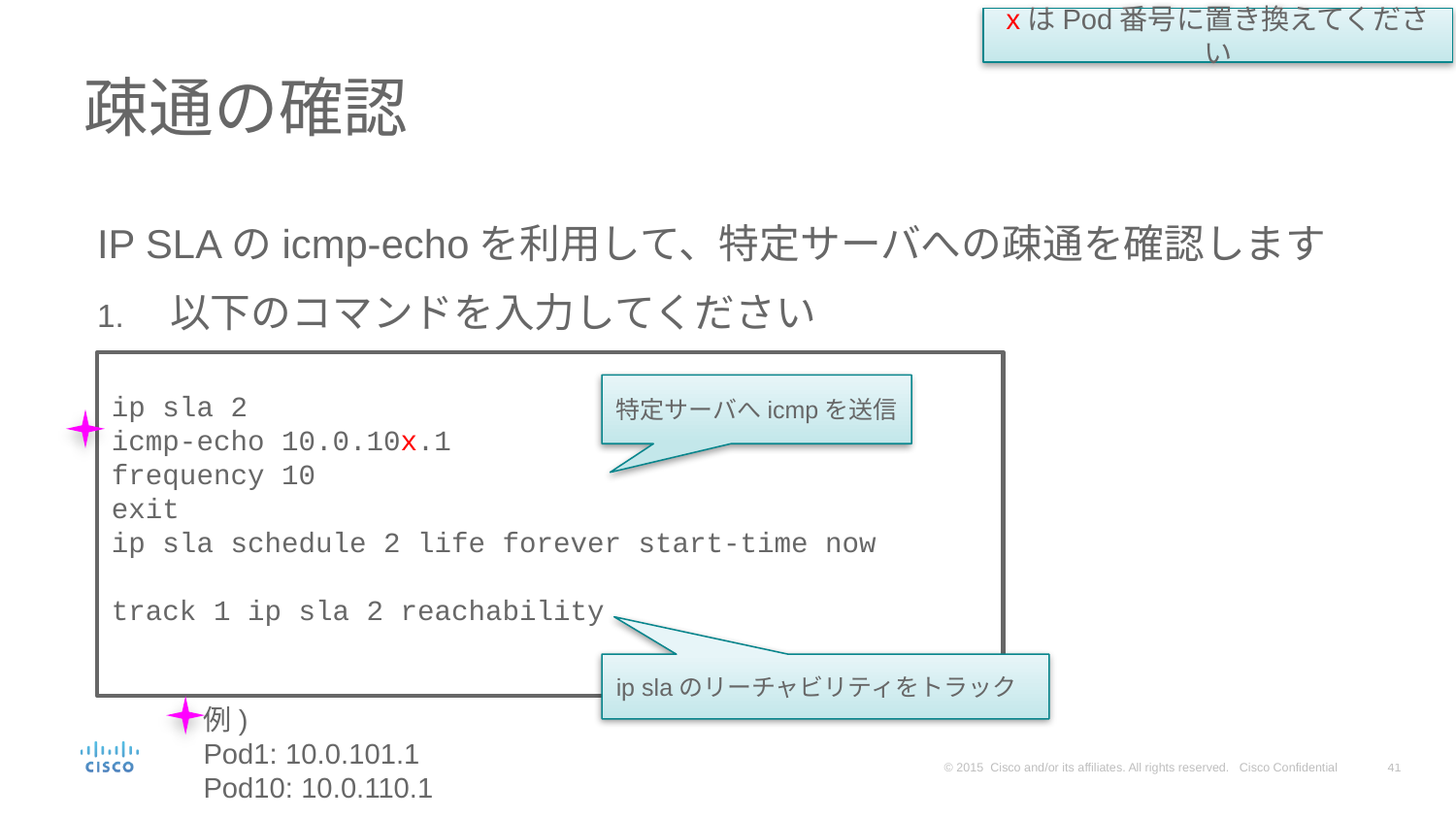

xはPod番号に置き換えてください
# 疎通の確認
IP SLAのicmp-echoを利用して、特定サーバへの疎通を確認します
以下のコマンドを入力してください
ip sla 2
icmp-echo 10.0.10x.1
frequency 10
exit
ip sla schedule 2 life forever start-time now

track 1 ip sla 2 reachability

特定サーバへicmpを送信

ip slaのリーチャビリティをトラック

例)
Pod1: 10.0.101.1
Pod10: 10.0.110.1